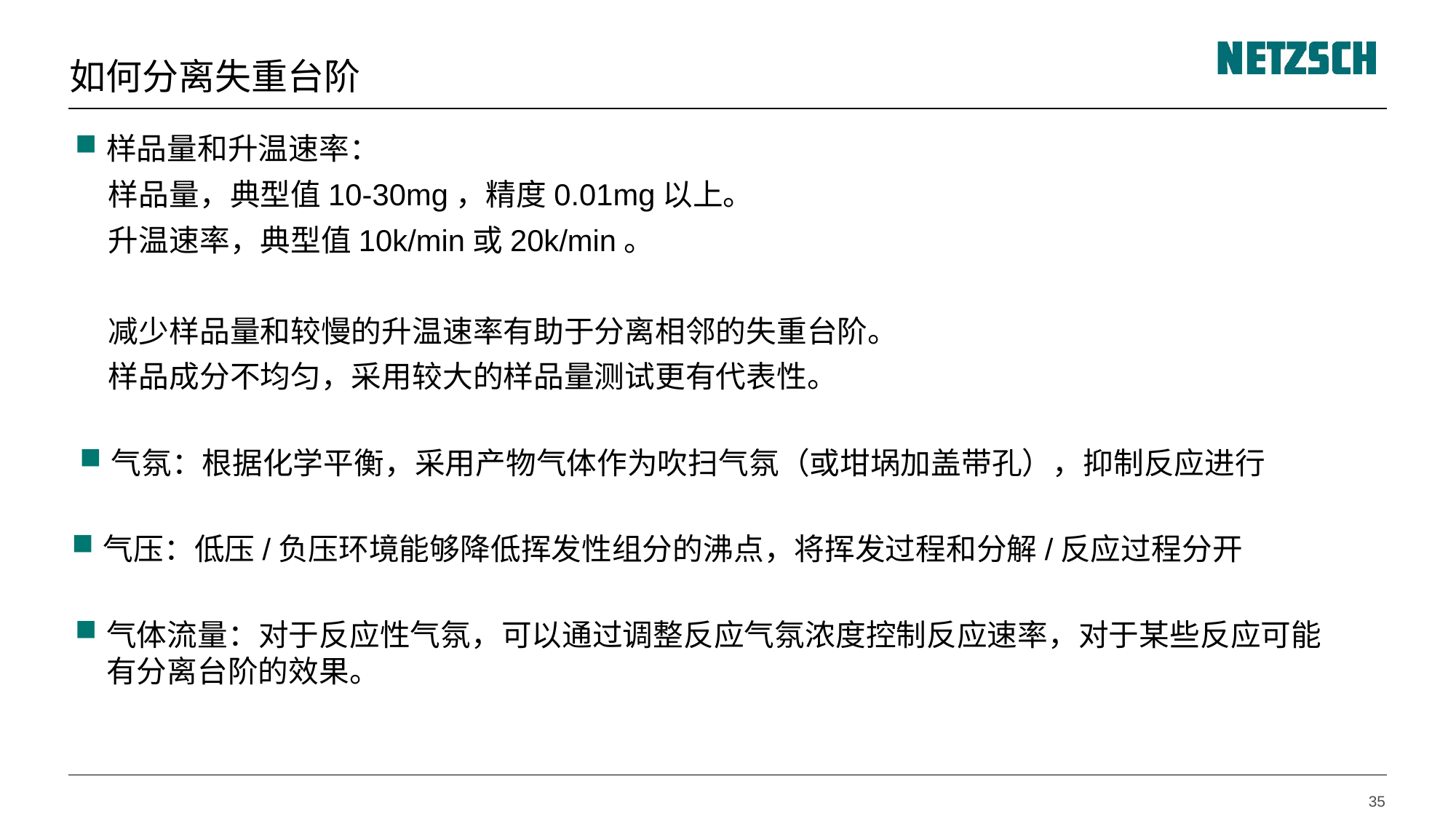

如何分离失重台阶
样品量和升温速率：
    样品量，典型值10-30mg，精度0.01mg以上。
    升温速率，典型值10k/min或20k/min。

    减少样品量和较慢的升温速率有助于分离相邻的失重台阶。
    样品成分不均匀，采用较大的样品量测试更有代表性。
气氛：根据化学平衡，采用产物气体作为吹扫气氛（或坩埚加盖带孔），抑制反应进行
气压：低压/负压环境能够降低挥发性组分的沸点，将挥发过程和分解/反应过程分开
气体流量：对于反应性气氛，可以通过调整反应气氛浓度控制反应速率，对于某些反应可能有分离台阶的效果。
35